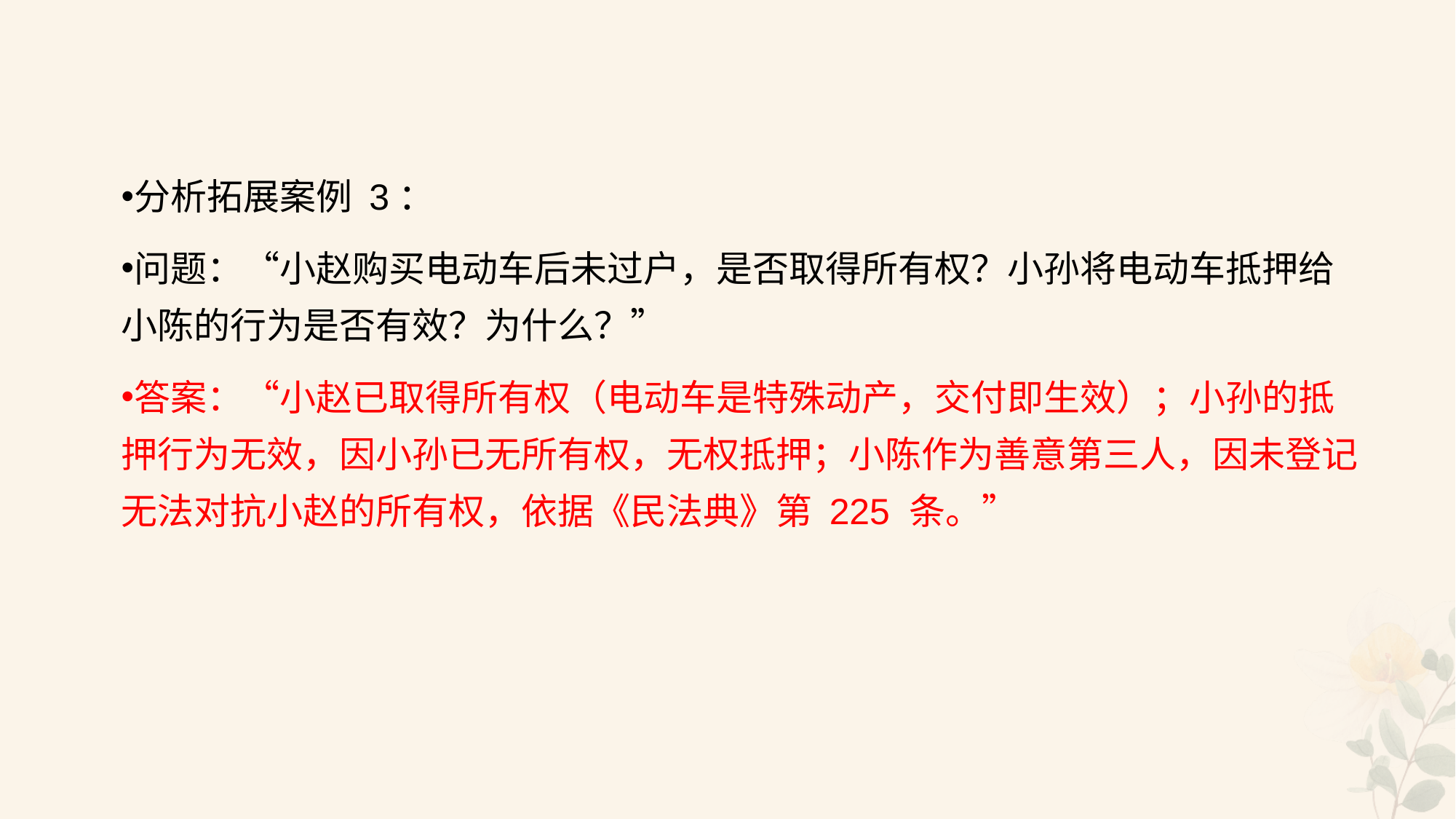

#
分析拓展案例 3：
问题：“小赵购买电动车后未过户，是否取得所有权？小孙将电动车抵押给小陈的行为是否有效？为什么？”
答案：“小赵已取得所有权（电动车是特殊动产，交付即生效）；小孙的抵押行为无效，因小孙已无所有权，无权抵押；小陈作为善意第三人，因未登记无法对抗小赵的所有权，依据《民法典》第 225 条。”